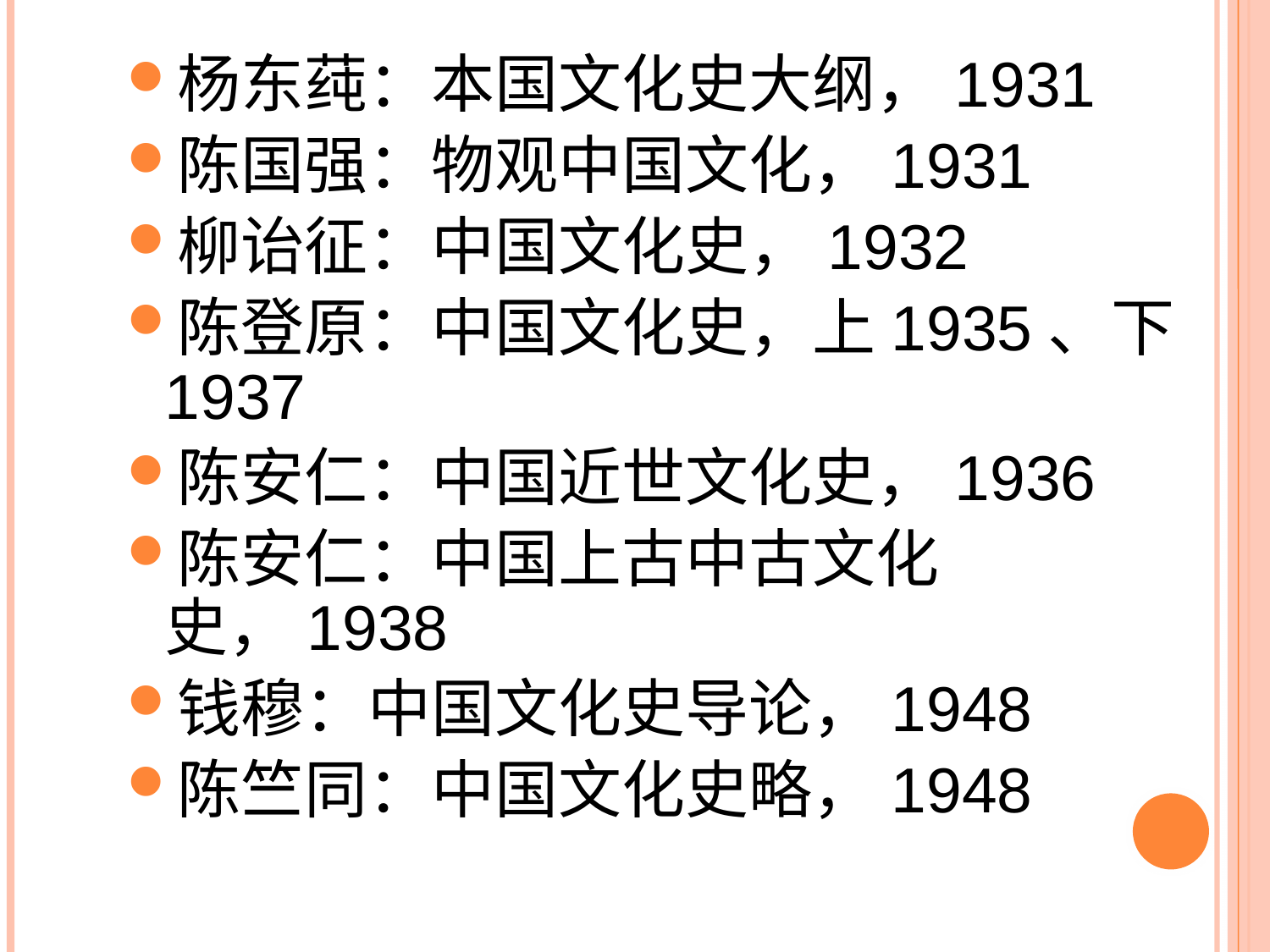

杨东莼：本国文化史大纲，1931
陈国强：物观中国文化，1931
柳诒征：中国文化史，1932
陈登原：中国文化史，上1935、下1937
陈安仁：中国近世文化史，1936
陈安仁：中国上古中古文化史，1938
钱穆：中国文化史导论，1948
陈竺同：中国文化史略，1948